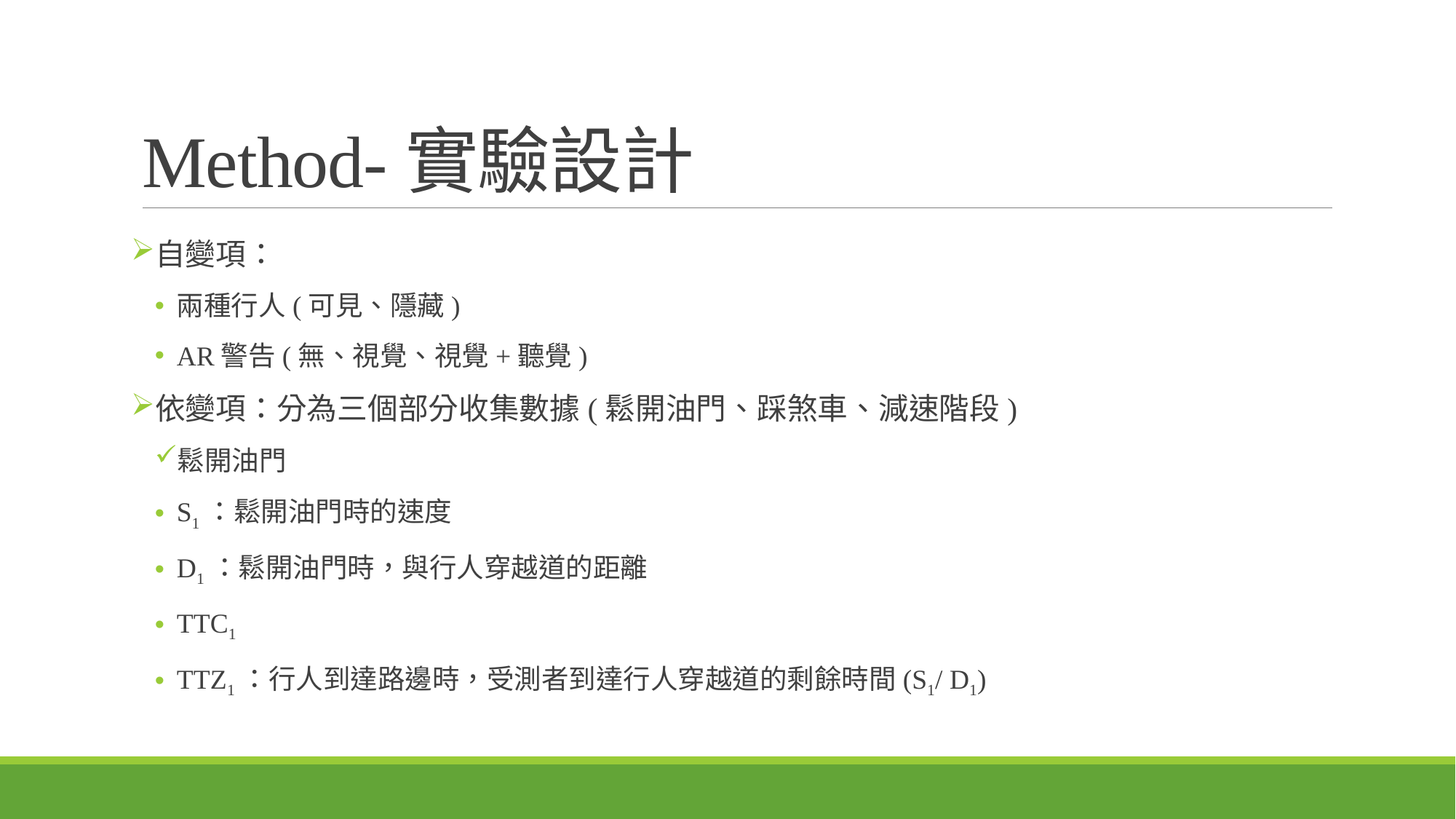

# Method-實驗設計
自變項：
兩種行人(可見、隱藏)
AR警告(無、視覺、視覺+聽覺)
依變項：分為三個部分收集數據(鬆開油門、踩煞車、減速階段)
鬆開油門
S1：鬆開油門時的速度
D1：鬆開油門時，與行人穿越道的距離
TTC1
TTZ1：行人到達路邊時，受測者到達行人穿越道的剩餘時間(S1/ D1)